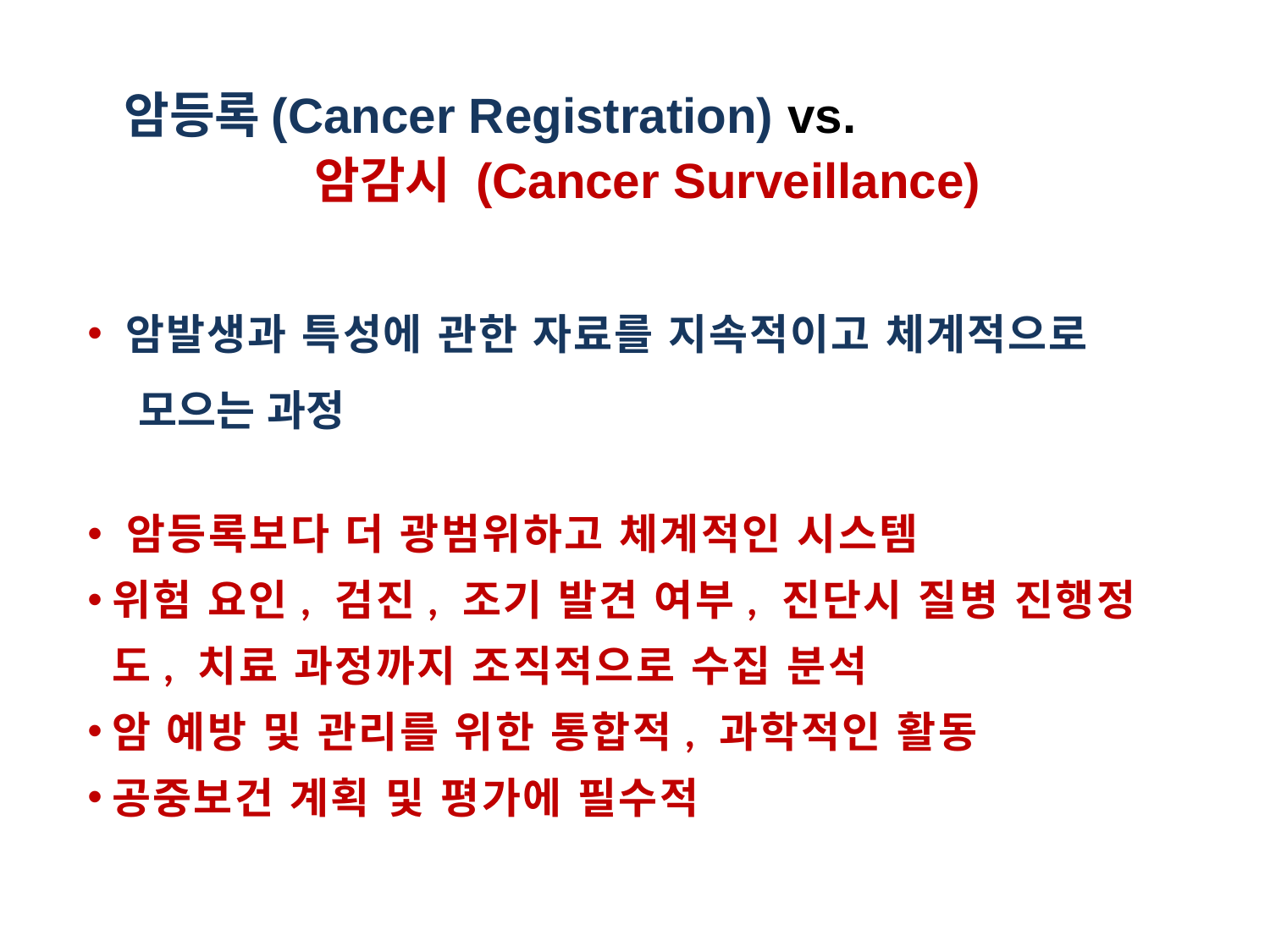

암등록(Cancer Registration) vs.
             암감시 (Cancer Surveillance)
 암발생과 특성에 관한 자료를 지속적이고 체계적으로
   모으는 과정

 암등록보다 더 광범위하고 체계적인 시스템
위험 요인, 검진, 조기 발견 여부, 진단시 질병 진행정도, 치료 과정까지 조직적으로 수집 분석
암 예방 및 관리를 위한 통합적, 과학적인 활동
공중보건 계획 및 평가에 필수적